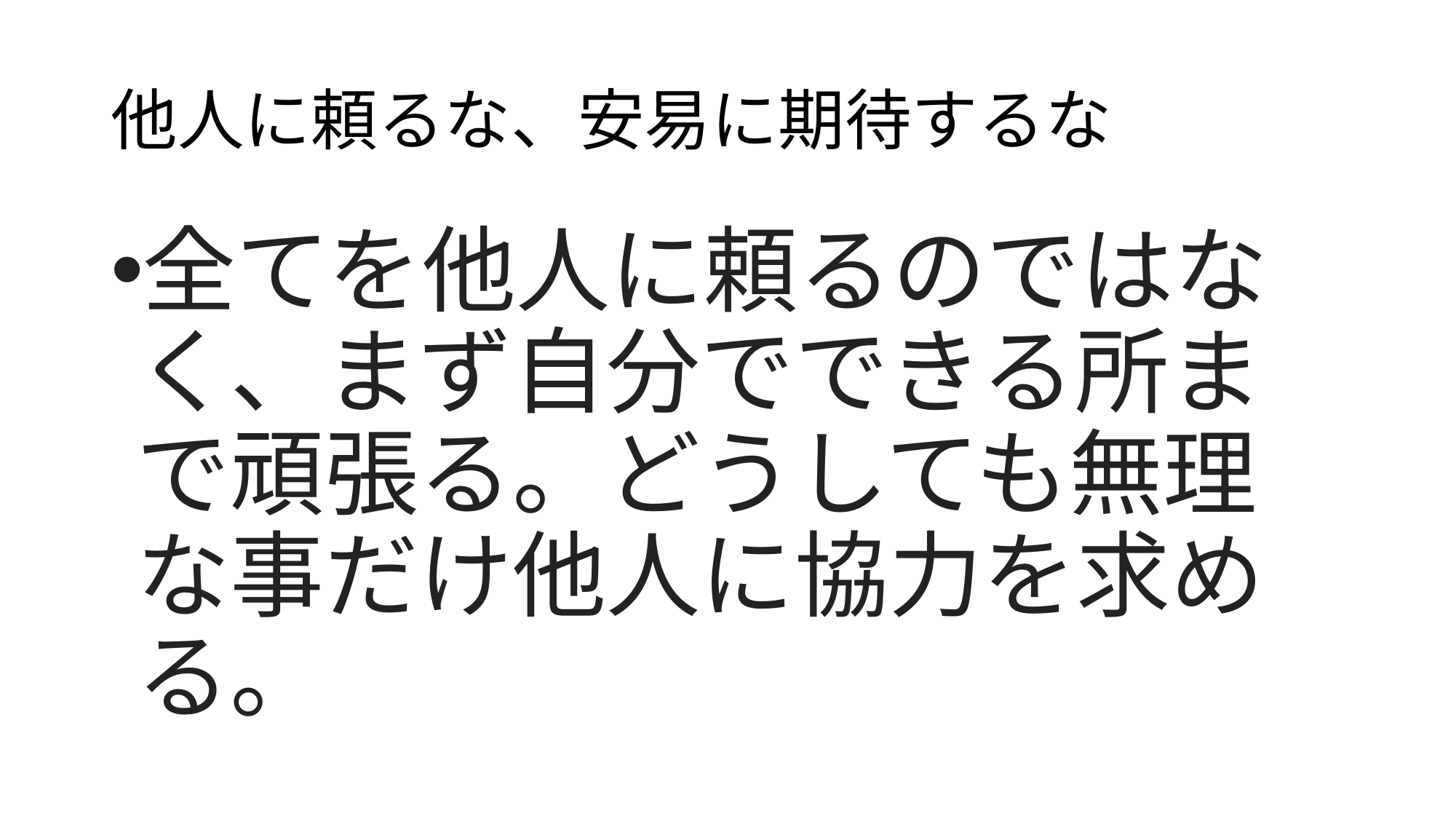

# 他人に頼るな、安易に期待するな
全てを他人に頼るのではなく、まず自分でできる所まで頑張る。どうしても無理な事だけ他人に協力を求める。